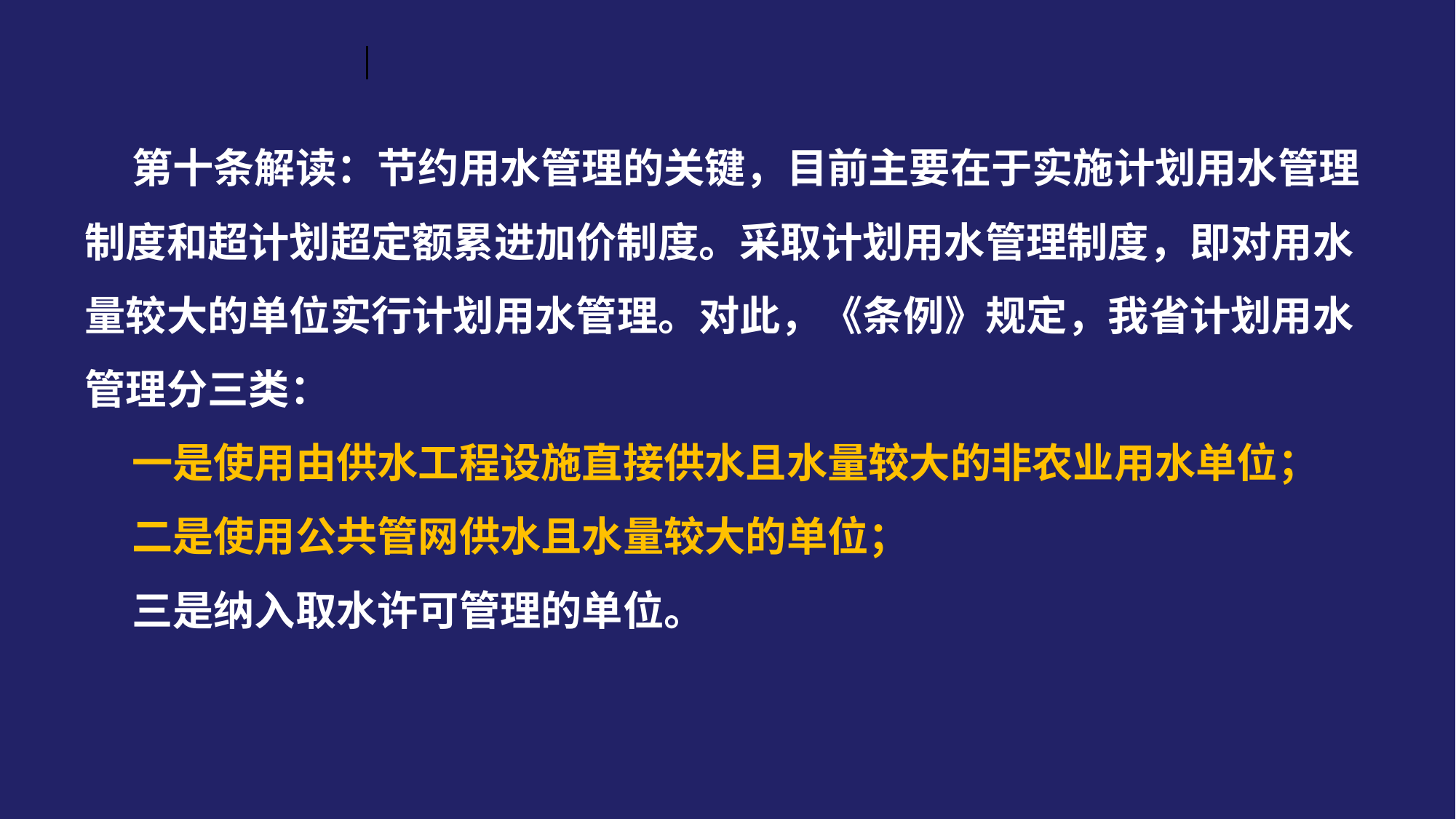

第十条解读：节约用水管理的关键，目前主要在于实施计划用水管理制度和超计划超定额累进加价制度。采取计划用水管理制度，即对用水量较大的单位实行计划用水管理。对此，《条例》规定，我省计划用水管理分三类：
    一是使用由供水工程设施直接供水且水量较大的非农业用水单位；
    二是使用公共管网供水且水量较大的单位；
    三是纳入取水许可管理的单位。